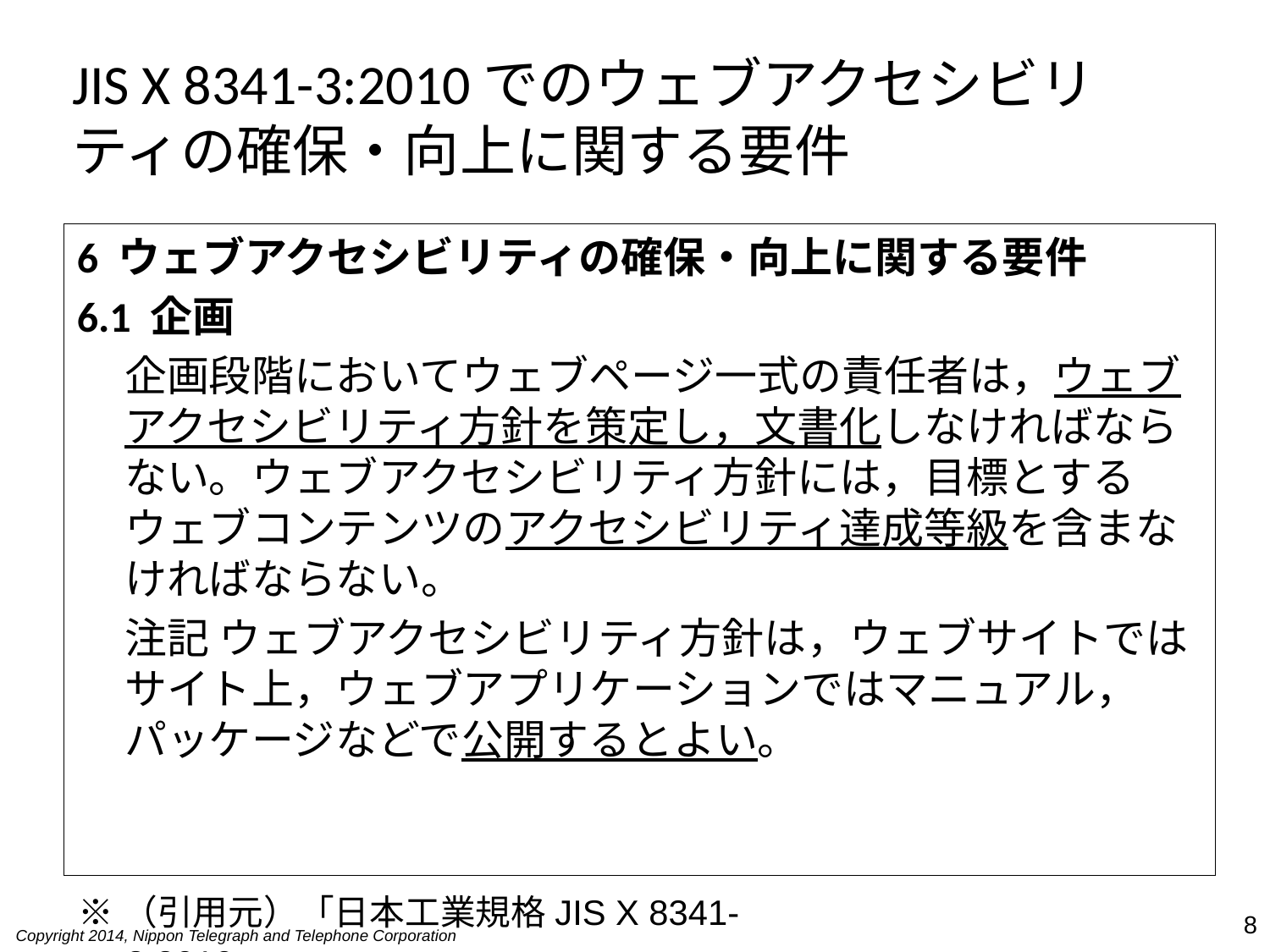

# JIS X 8341-3:2010でのウェブアクセシビリティの確保・向上に関する要件
6 ウェブアクセシビリティの確保・向上に関する要件
6.1 企画
	企画段階においてウェブページ一式の責任者は，ウェブアクセシビリティ方針を策定し，文書化しなければならない。ウェブアクセシビリティ方針には，目標とするウェブコンテンツのアクセシビリティ達成等級を含まなければならない。
	注記 ウェブアクセシビリティ方針は，ウェブサイトではサイト上，ウェブアプリケーションではマニュアル，パッケージなどで公開するとよい。

※（引用元）「日本工業規格JIS X 8341-3:2010」

8